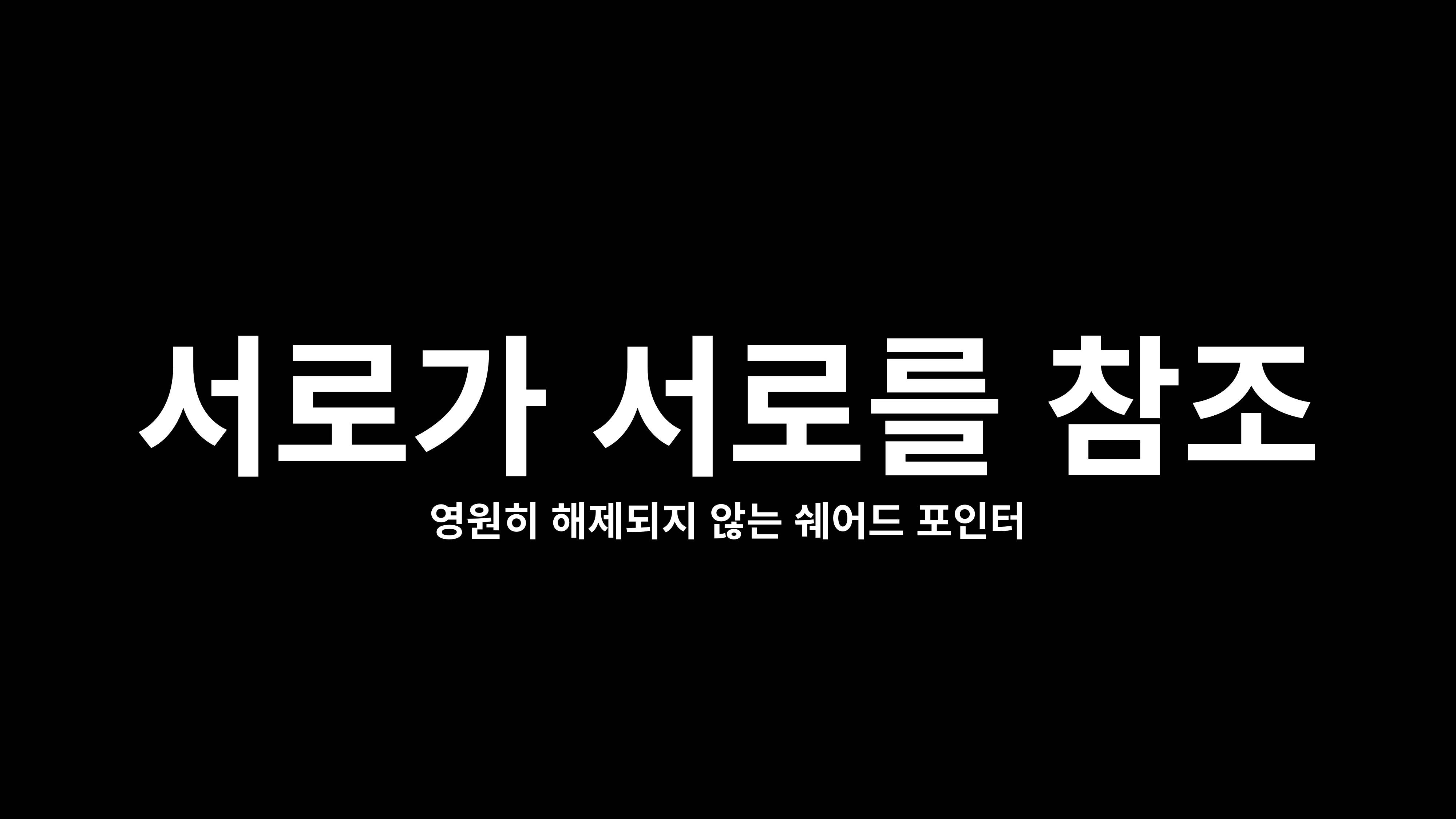

서로가 서로를 참조
영원히 해제되지 않는 쉐어드 포인터